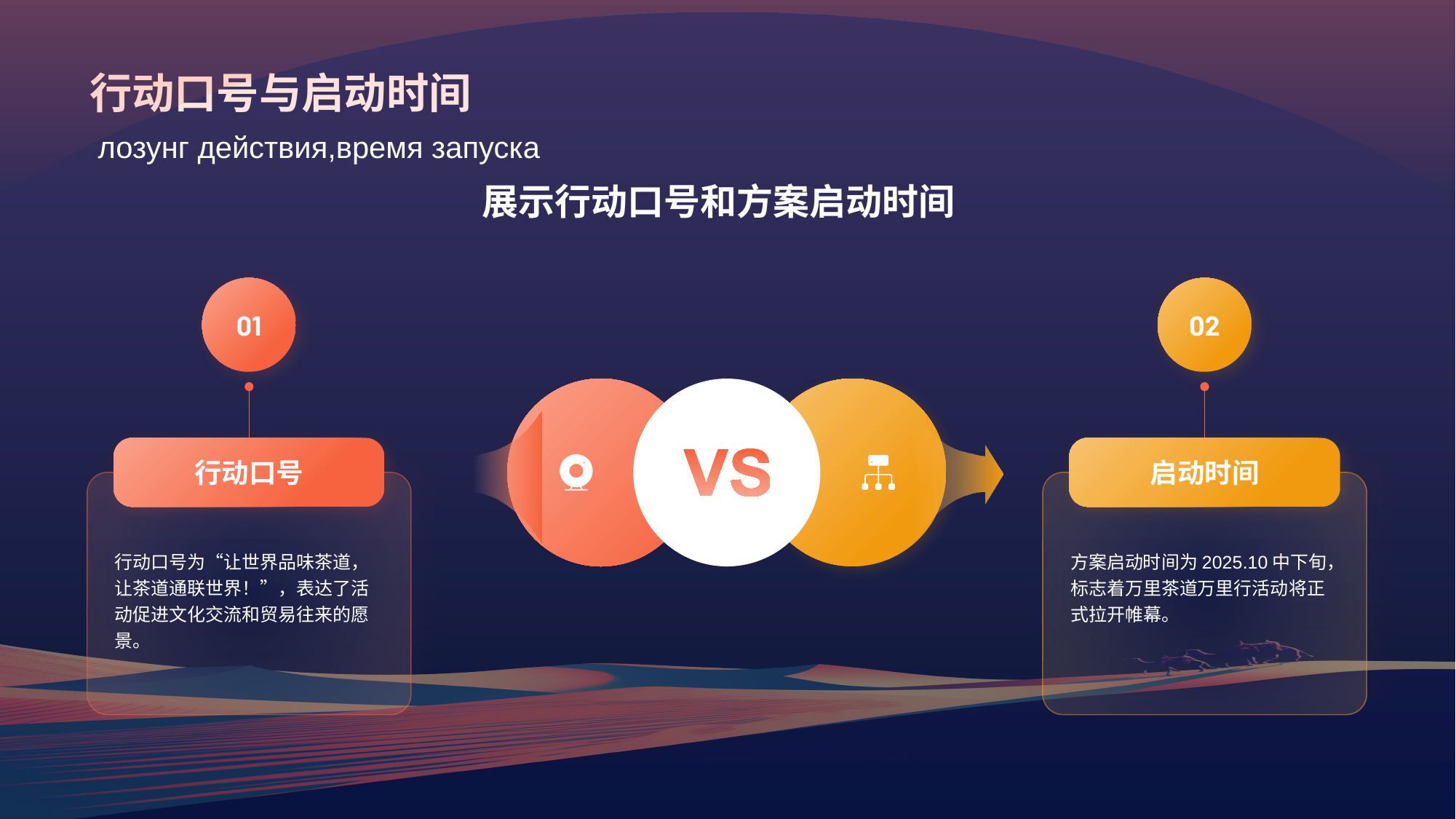

展示行动口号和方案启动时间
01
行动口号

行动口号为“让世界品味茶道，让茶道通联世界！”，表达了活动促进文化交流和贸易往来的愿景。
02
启动时间

方案启动时间为2025.10中下旬，标志着万里茶道万里行活动将正式拉开帷幕。

# 行动口号与启动时间
лозунг действия,время запуска